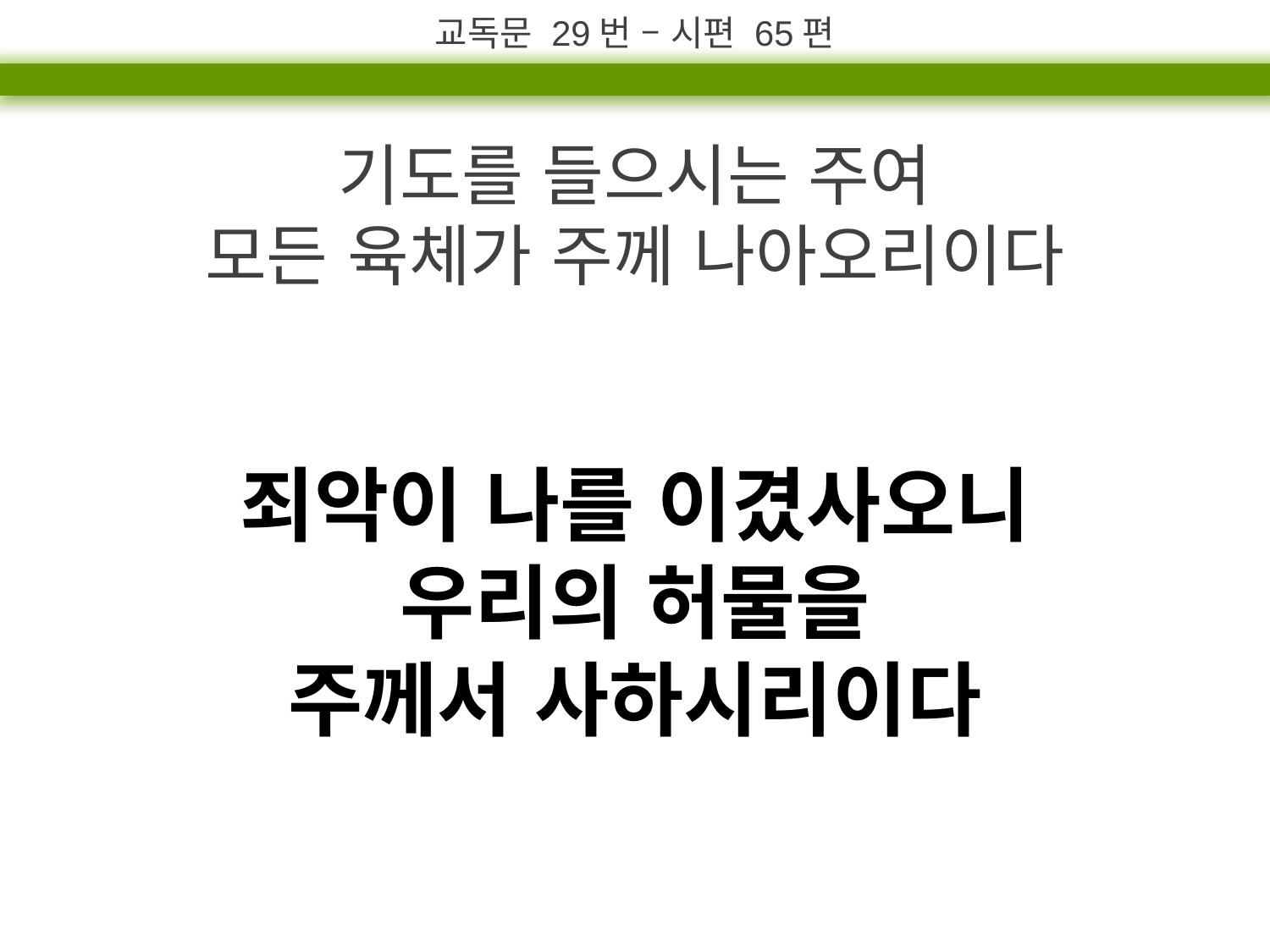

교독문 29번 – 시편 65편

기도를 들으시는 주여
모든 육체가 주께 나아오리이다
죄악이 나를 이겼사오니
우리의 허물을
주께서 사하시리이다